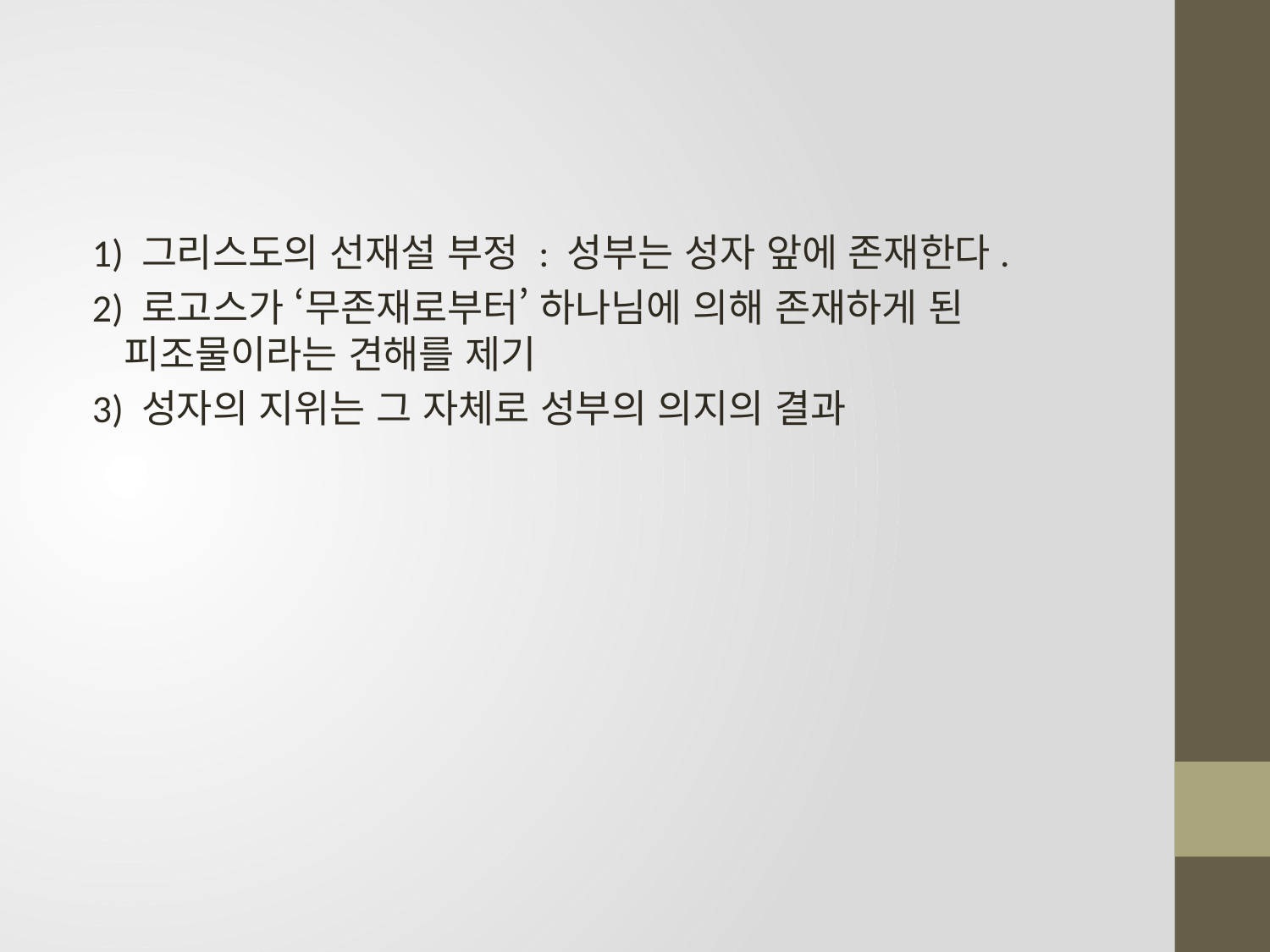

1) 그리스도의 선재설 부정 : 성부는 성자 앞에 존재한다.
2) 로고스가 ‘무존재로부터’ 하나님에 의해 존재하게 된 피조물이라는 견해를 제기
3) 성자의 지위는 그 자체로 성부의 의지의 결과